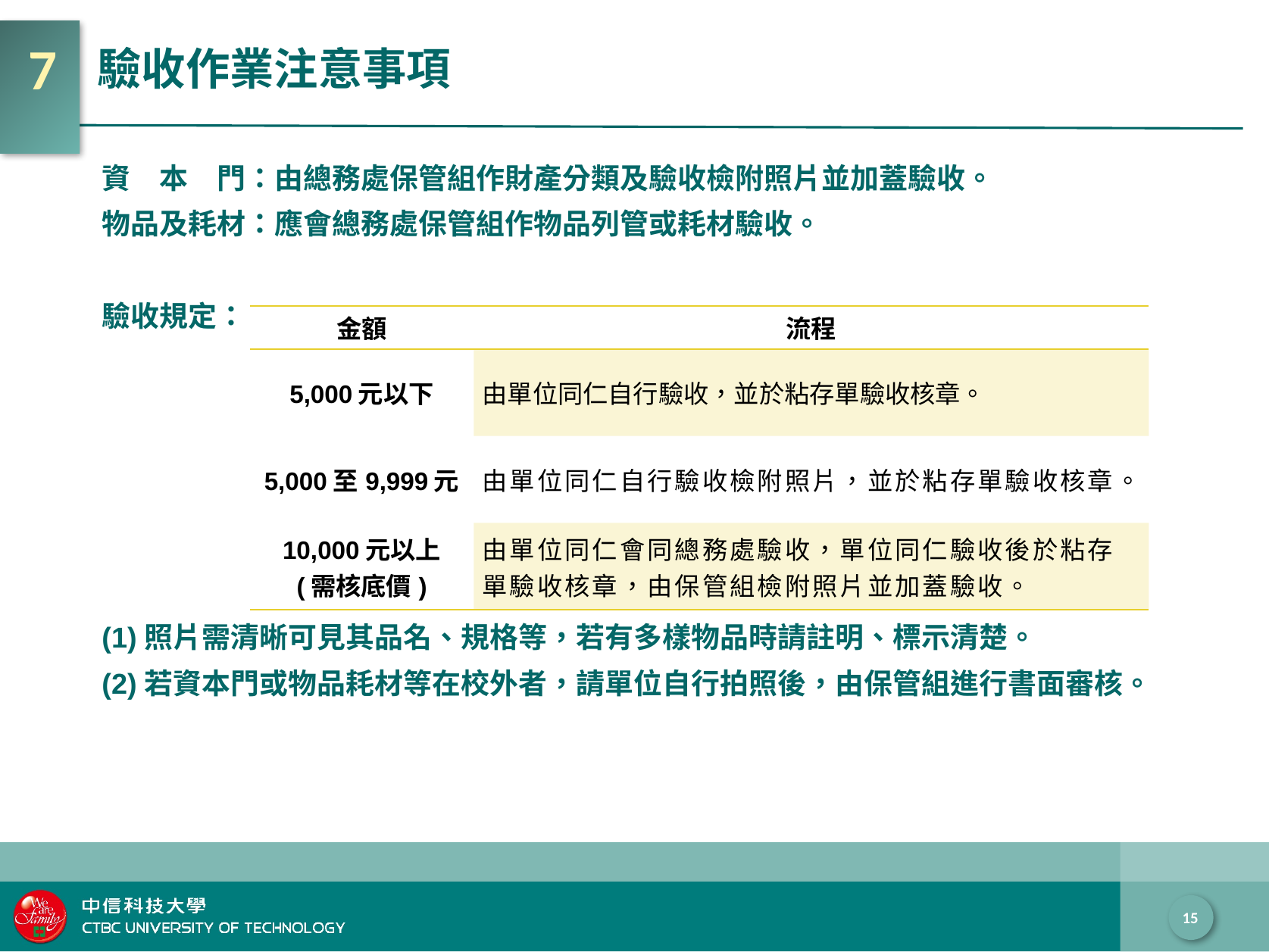

# 驗收作業注意事項
7
資　本　門：由總務處保管組作財產分類及驗收檢附照片並加蓋驗收。
物品及耗材：應會總務處保管組作物品列管或耗材驗收。

驗收規定：

(1)照片需清晰可見其品名、規格等，若有多樣物品時請註明、標示清楚。
(2)若資本門或物品耗材等在校外者，請單位自行拍照後，由保管組進行書面審核。

| 金額 | 流程 |
| --- | --- |
| 5,000元以下 | 由單位同仁自行驗收，並於粘存單驗收核章。 |
| 5,000至9,999元 | 由單位同仁自行驗收檢附照片，並於粘存單驗收核章。 |
| 10,000元以上 (需核底價) | 由單位同仁會同總務處驗收，單位同仁驗收後於粘存單驗收核章，由保管組檢附照片並加蓋驗收。 |
15